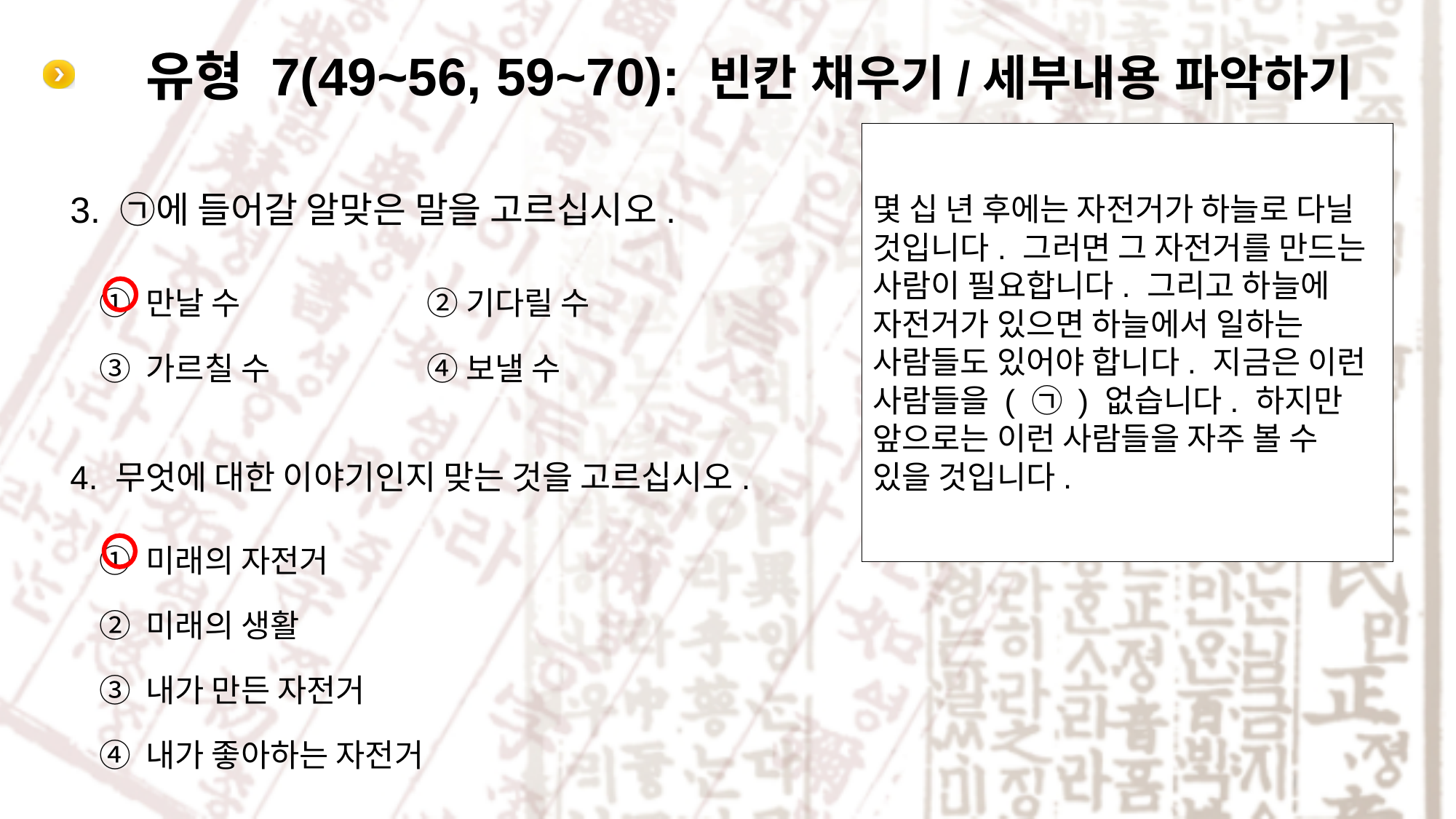

# 유형 7(49~56, 59~70): 빈칸 채우기/세부내용 파악하기
몇 십 년 후에는 자전거가 하늘로 다닐 것입니다. 그러면 그 자전거를 만드는 사람이 필요합니다. 그리고 하늘에 자전거가 있으면 하늘에서 일하는 사람들도 있어야 합니다. 지금은 이런 사람들을 ( ㉠ ) 없습니다. 하지만 앞으로는 이런 사람들을 자주 볼 수 있을 것입니다.
3. ㉠에 들어갈 알맞은 말을 고르십시오.

① 만날 수	 	② 기다릴 수
③ 가르칠 수 		④ 보낼 수
4. 무엇에 대한 이야기인지 맞는 것을 고르십시오.
① 미래의 자전거
② 미래의 생활
③ 내가 만든 자전거
④ 내가 좋아하는 자전거